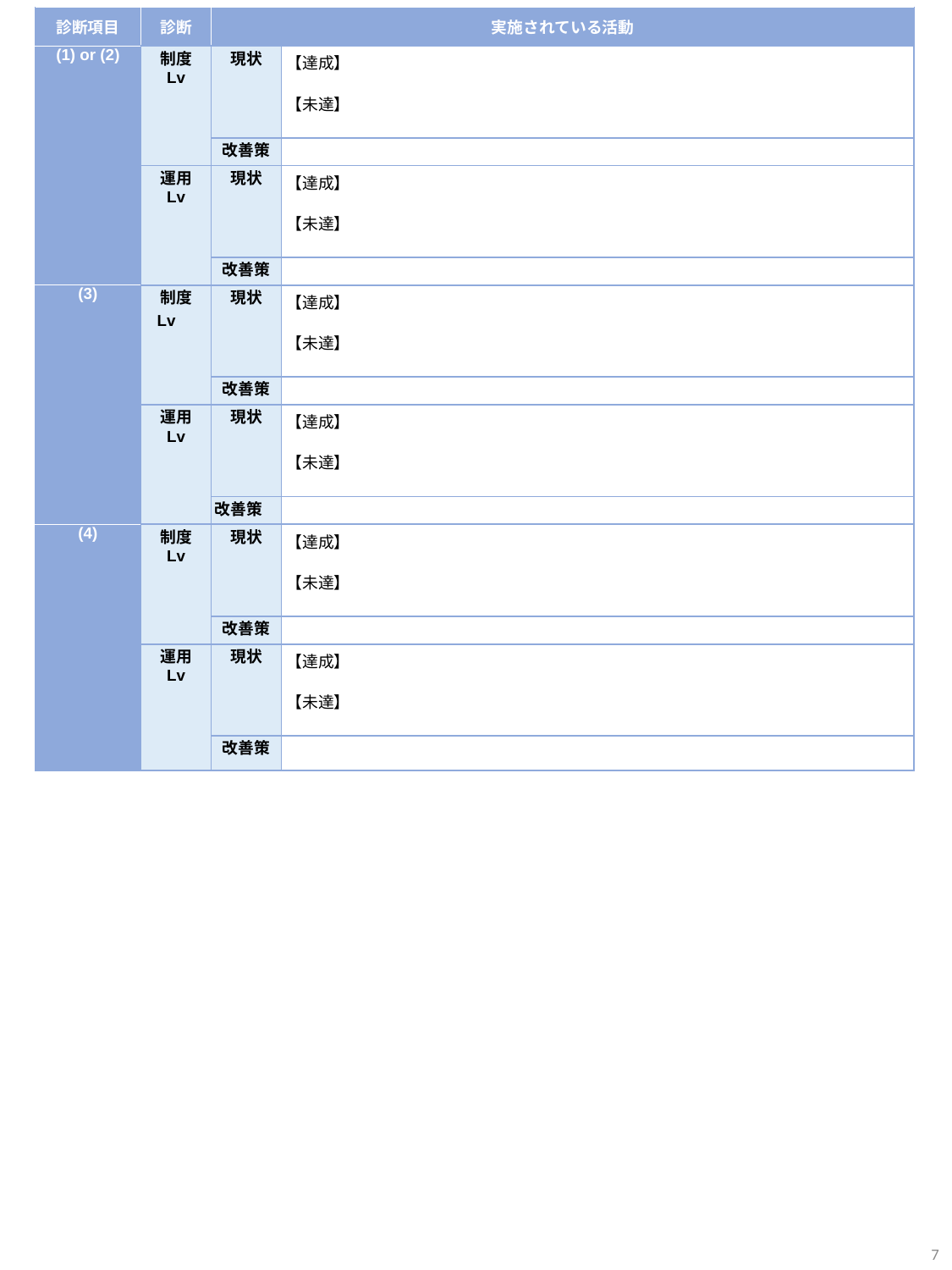

| 診断項目 | 診断 | 実施されている活動 |  |
| --- | --- | --- | --- |
| (1) or (2) | 制度 Lv | 現状 | 【達成】 【未達】 |
|  |  | 改善策 |  |
|  | 運用 Lv | 現状 | 【達成】 【未達】 |
|  |  | 改善策 |  |
| (3) | 制度 Lv | 現状 | 【達成】 【未達】 |
|  |  | 改善策 |  |
|  | 運用 Lv | 現状 | 【達成】 【未達】 |
|  |  | 改善策 |  |
| (4) | 制度 Lv | 現状 | 【達成】 【未達】 |
|  |  | 改善策 |  |
|  | 運用 Lv | 現状 | 【達成】 【未達】 |
|  |  | 改善策 |  |
7